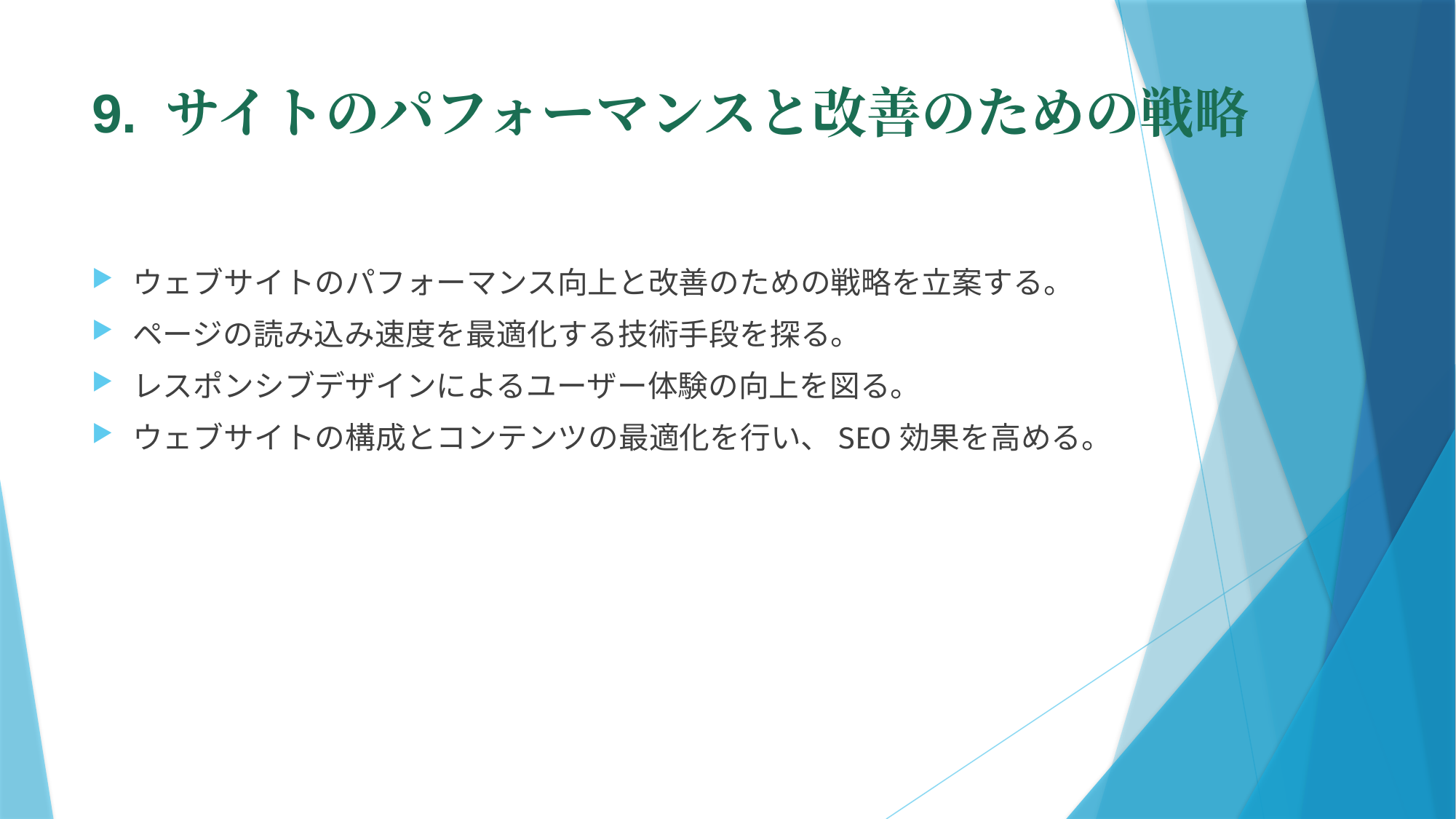

# 9. サイトのパフォーマンスと改善のための戦略
ウェブサイトのパフォーマンス向上と改善のための戦略を立案する。
ページの読み込み速度を最適化する技術手段を探る。
レスポンシブデザインによるユーザー体験の向上を図る。
ウェブサイトの構成とコンテンツの最適化を行い、SEO効果を高める。